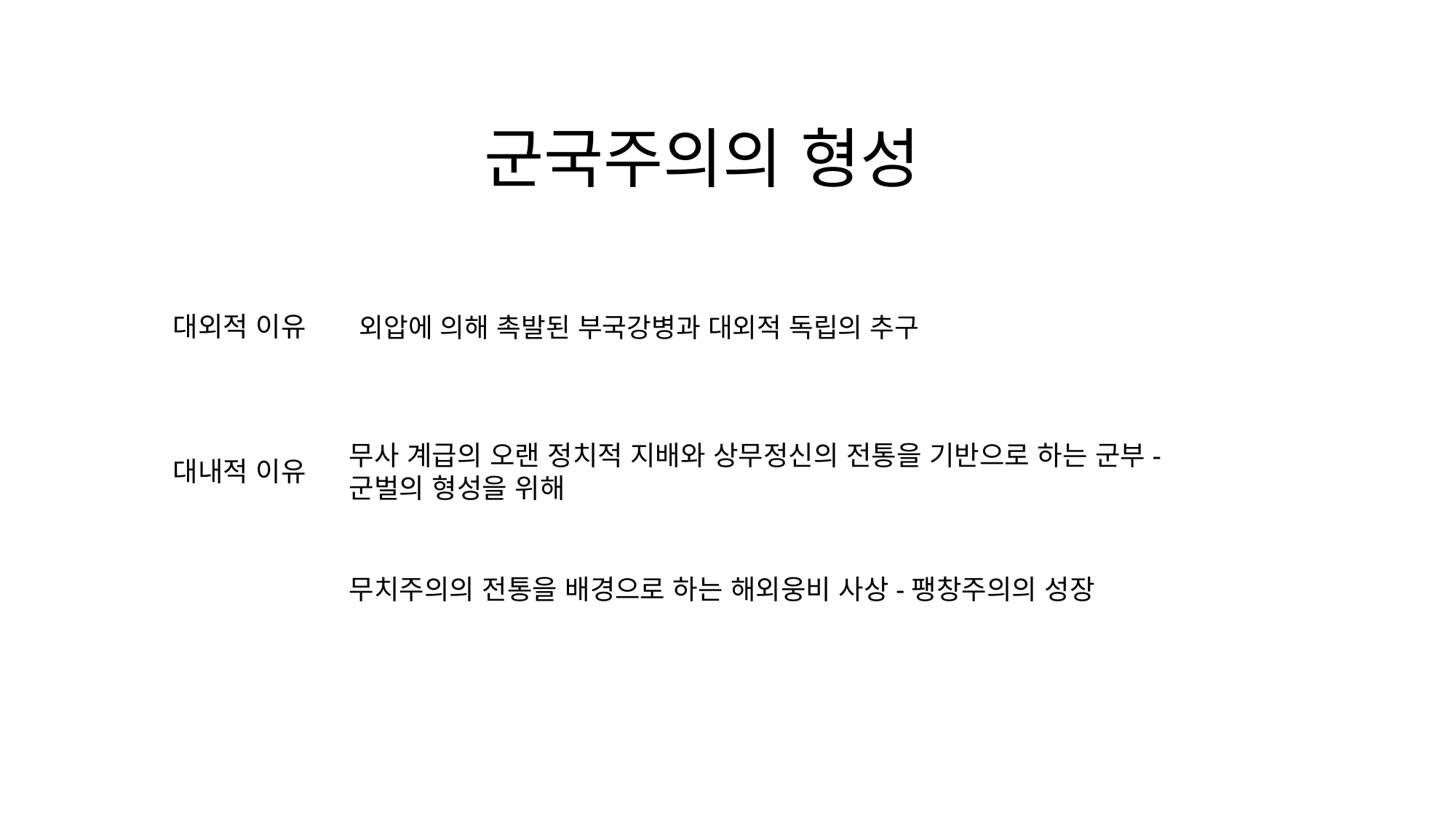

# 군국주의의 형성
대외적 이유
외압에 의해 촉발된 부국강병과 대외적 독립의 추구
무사 계급의 오랜 정치적 지배와 상무정신의 전통을 기반으로 하는 군부-군벌의 형성을 위해
대내적 이유
무치주의의 전통을 배경으로 하는 해외웅비 사상-팽창주의의 성장